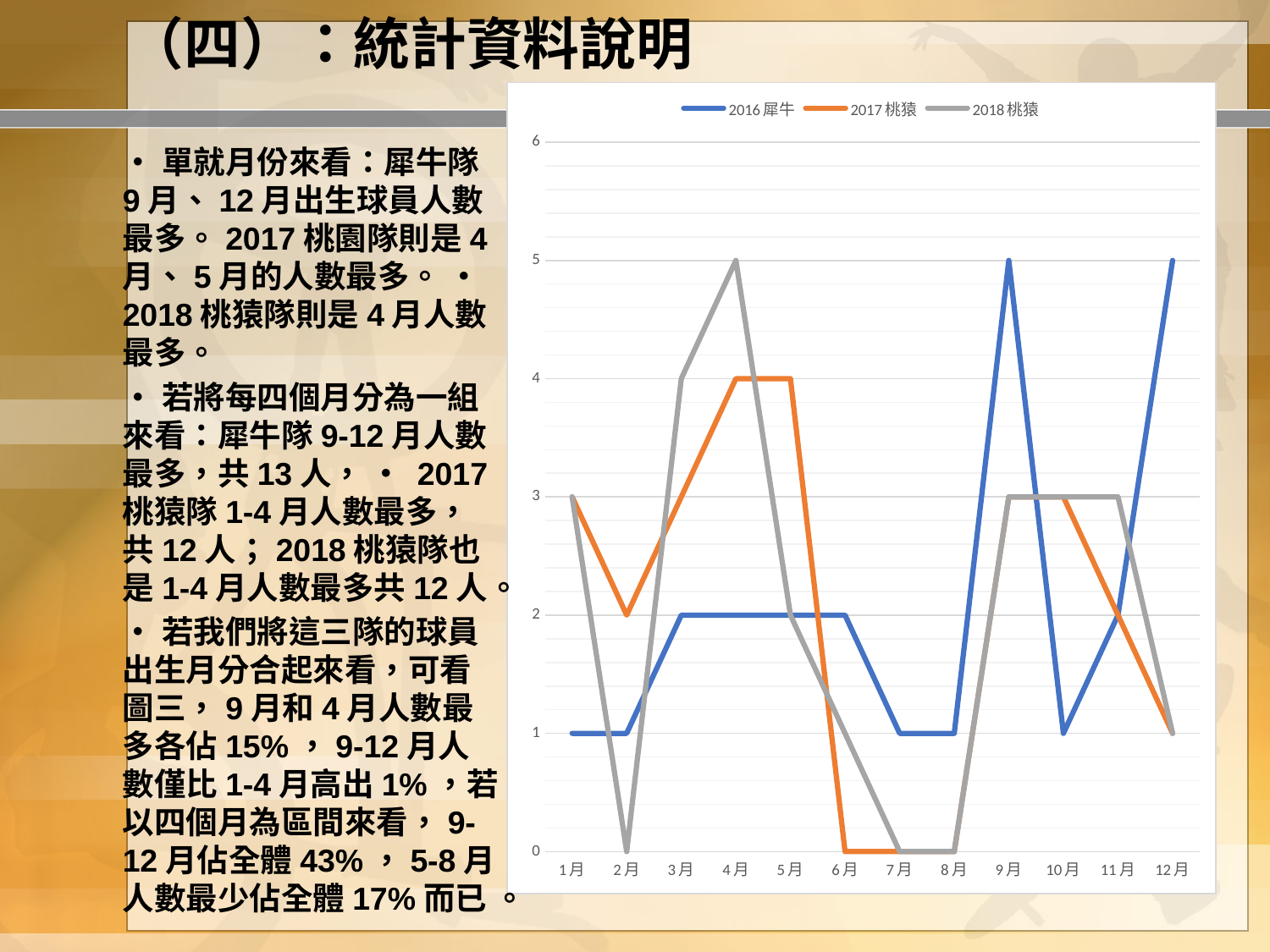

# （四）：統計資料說明

### Chart

| Category | 2016犀牛 | 2017桃猿 | 2018桃猿 |
|---|---|---|---|
| 1月 | 1.0 | 3.0 | 3.0 |
| 2月 | 1.0 | 2.0 | 0.0 |
| 3月 | 2.0 | 3.0 | 4.0 |
| 4月 | 2.0 | 4.0 | 5.0 |
| 5月 | 2.0 | 4.0 | 2.0 |
| 6月 | 2.0 | 0.0 | 1.0 |
| 7月 | 1.0 | 0.0 | 0.0 |
| 8月 | 1.0 | 0.0 | 0.0 |
| 9月 | 5.0 | 3.0 | 3.0 |
| 10月 | 1.0 | 3.0 | 3.0 |
| 11月 | 2.0 | 2.0 | 3.0 |
| 12月 | 5.0 | 1.0 | 1.0 |
•單就月份來看：犀牛隊9月、12月出生球員人數最多。2017桃園隊則是4月、5月的人數最多。 • 2018桃猿隊則是4月人數最多。
•若將每四個月分為一組來看：犀牛隊9-12月人數最多，共13人， • 2017桃猿隊1-4月人數最多，共12人；2018桃猿隊也是1-4月人數最多共12人。
•若我們將這三隊的球員出生月分合起來看，可看圖三，9月和4月人數最多各佔15%，9-12月人數僅比1-4月高出1%，若以四個月為區間來看，9-12月佔全體43%，5-8月人數最少佔全體17%而已 。